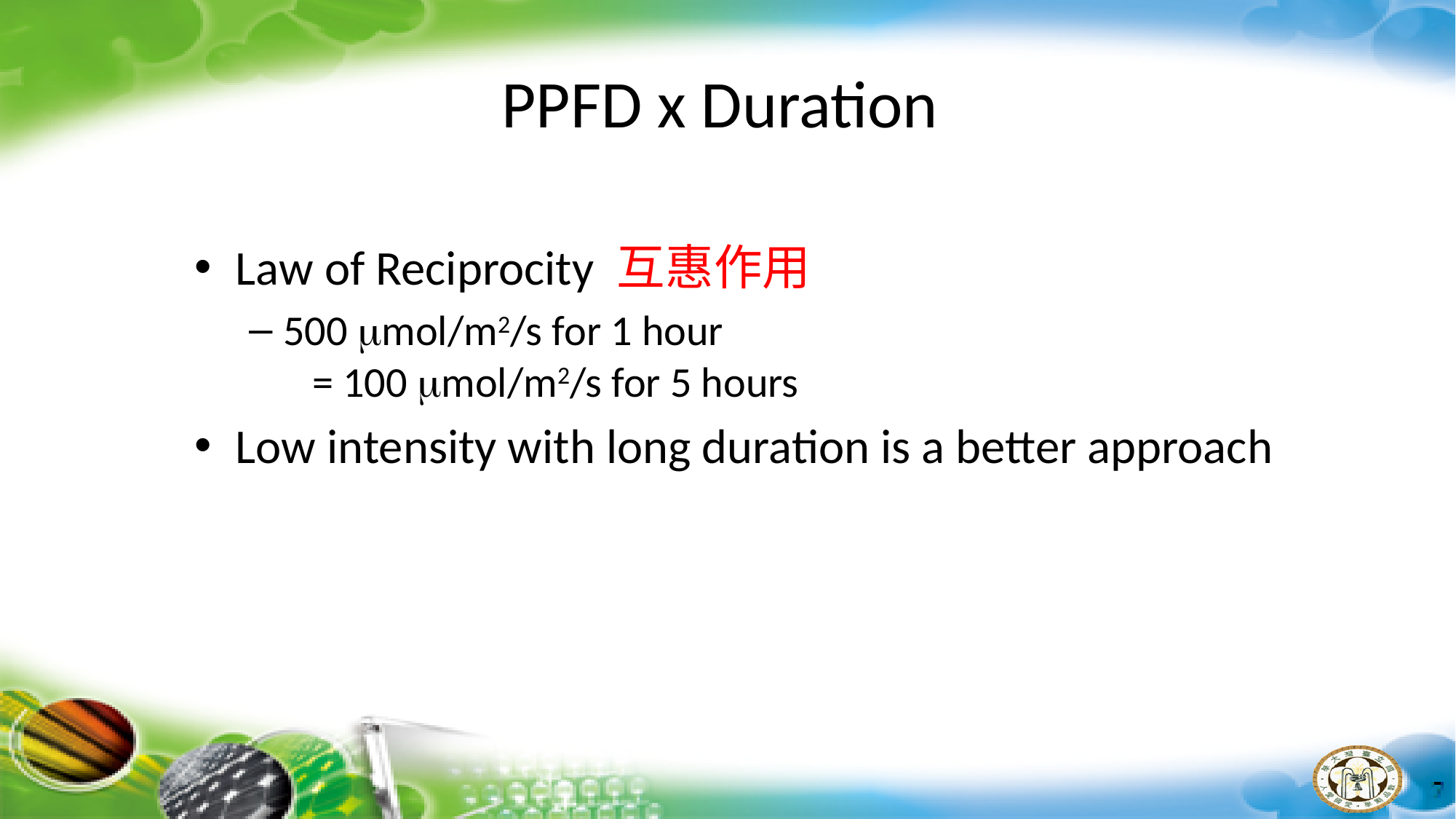

# PPFD x Duration
Law of Reciprocity 互惠作用
500 μmol/m2/s for 1 hour
   = 100 μmol/m2/s for 5 hours
Low intensity with long duration is a better approach